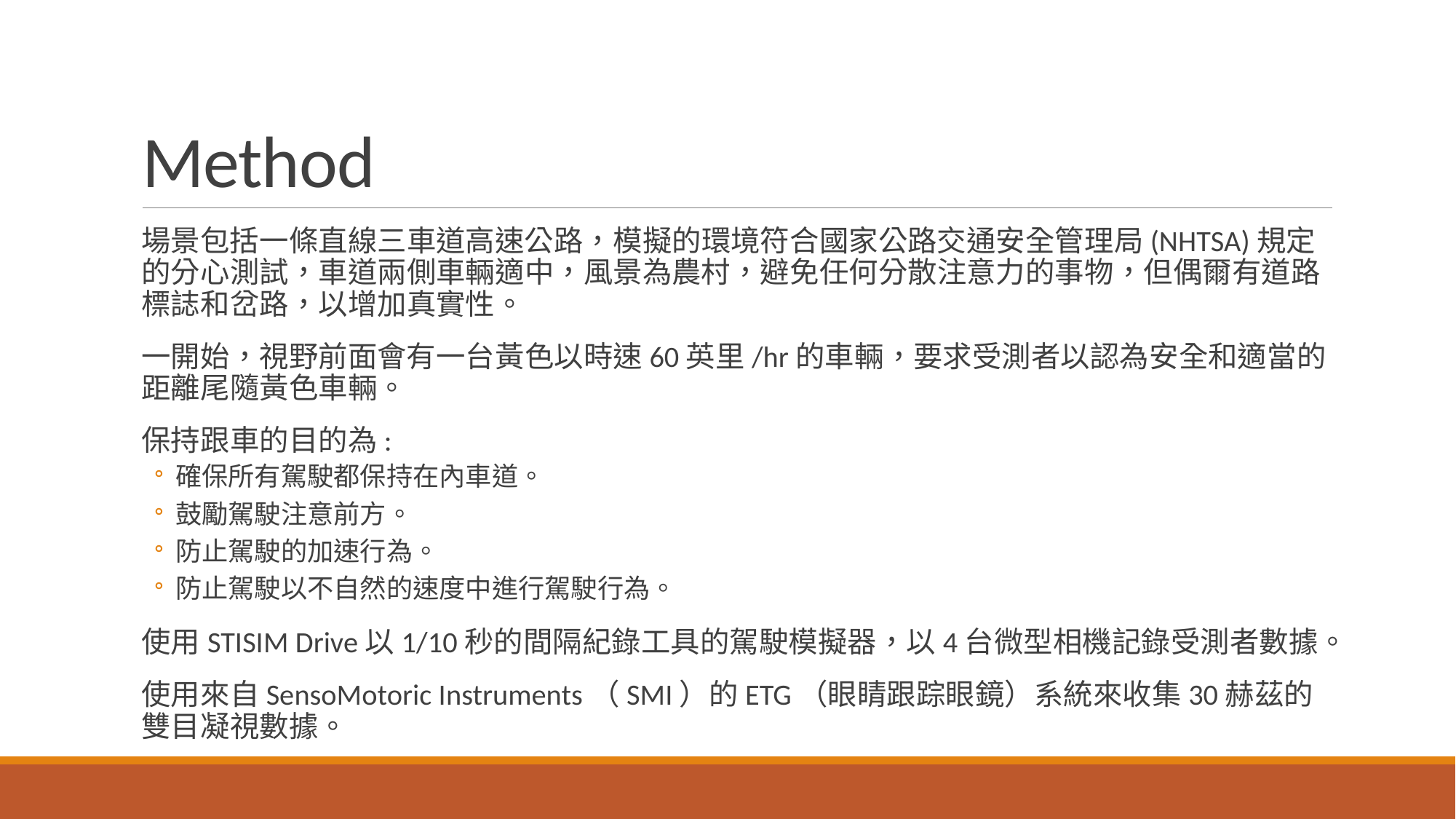

# Method
場景包括一條直線三車道高速公路，模擬的環境符合國家公路交通安全管理局(NHTSA)規定的分心測試，車道兩側車輛適中，風景為農村，避免任何分散注意力的事物，但偶爾有道路標誌和岔路，以增加真實性。
一開始，視野前面會有一台黃色以時速60英里/hr的車輛，要求受測者以認為安全和適當的距離尾隨黃色車輛。
保持跟車的目的為:
確保所有駕駛都保持在內車道。
鼓勵駕駛注意前方。
防止駕駛的加速行為。
防止駕駛以不自然的速度中進行駕駛行為。
使用STISIM Drive以1/10秒的間隔紀錄工具的駕駛模擬器，以4台微型相機記錄受測者數據。
使用來自SensoMotoric Instruments（SMI）的ETG（眼睛跟踪眼鏡）系統來收集30赫茲的雙目凝視數據。